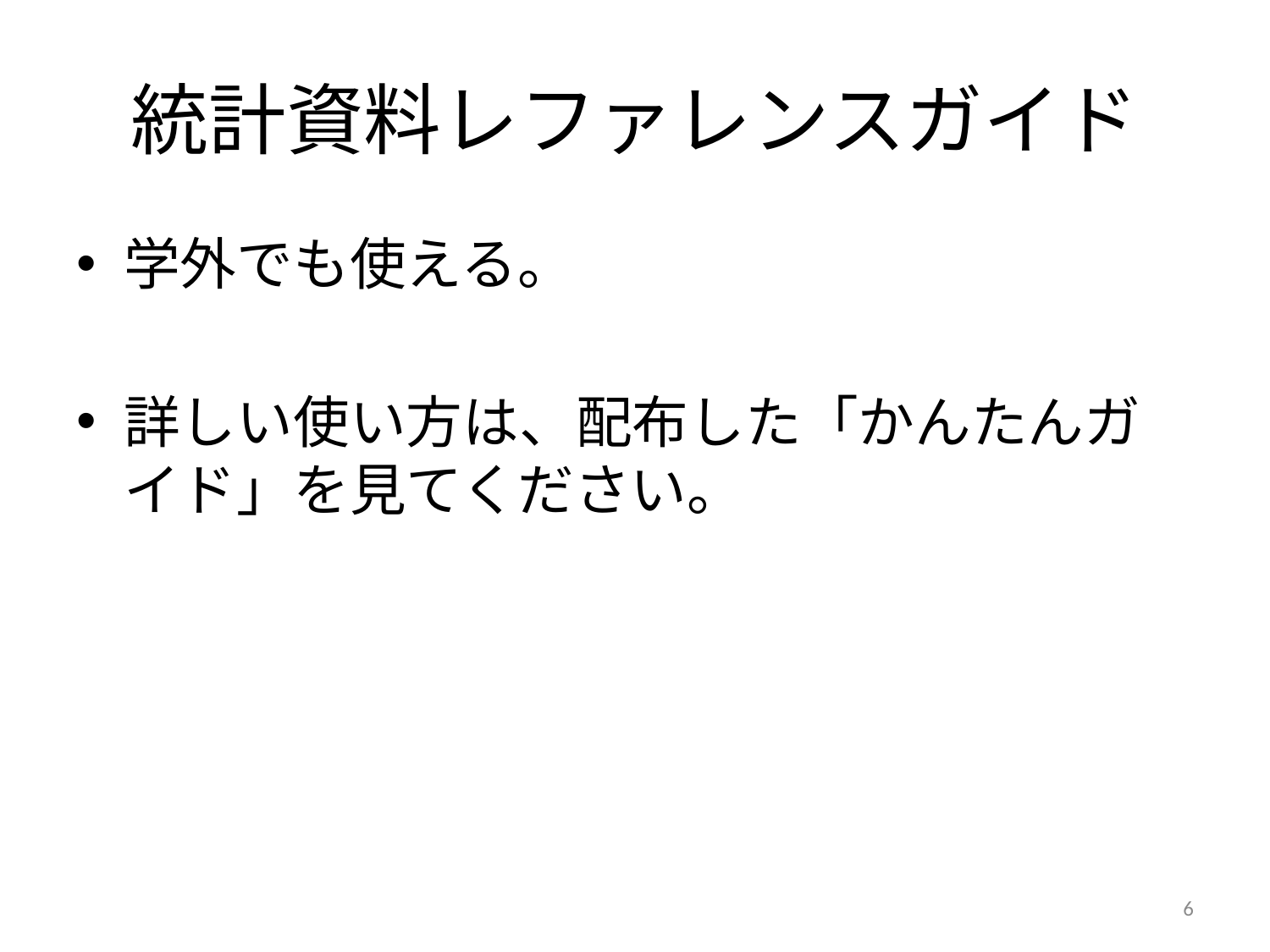

# 統計資料レファレンスガイド
学外でも使える。

詳しい使い方は、配布した「かんたんガイド」を見てください。

6